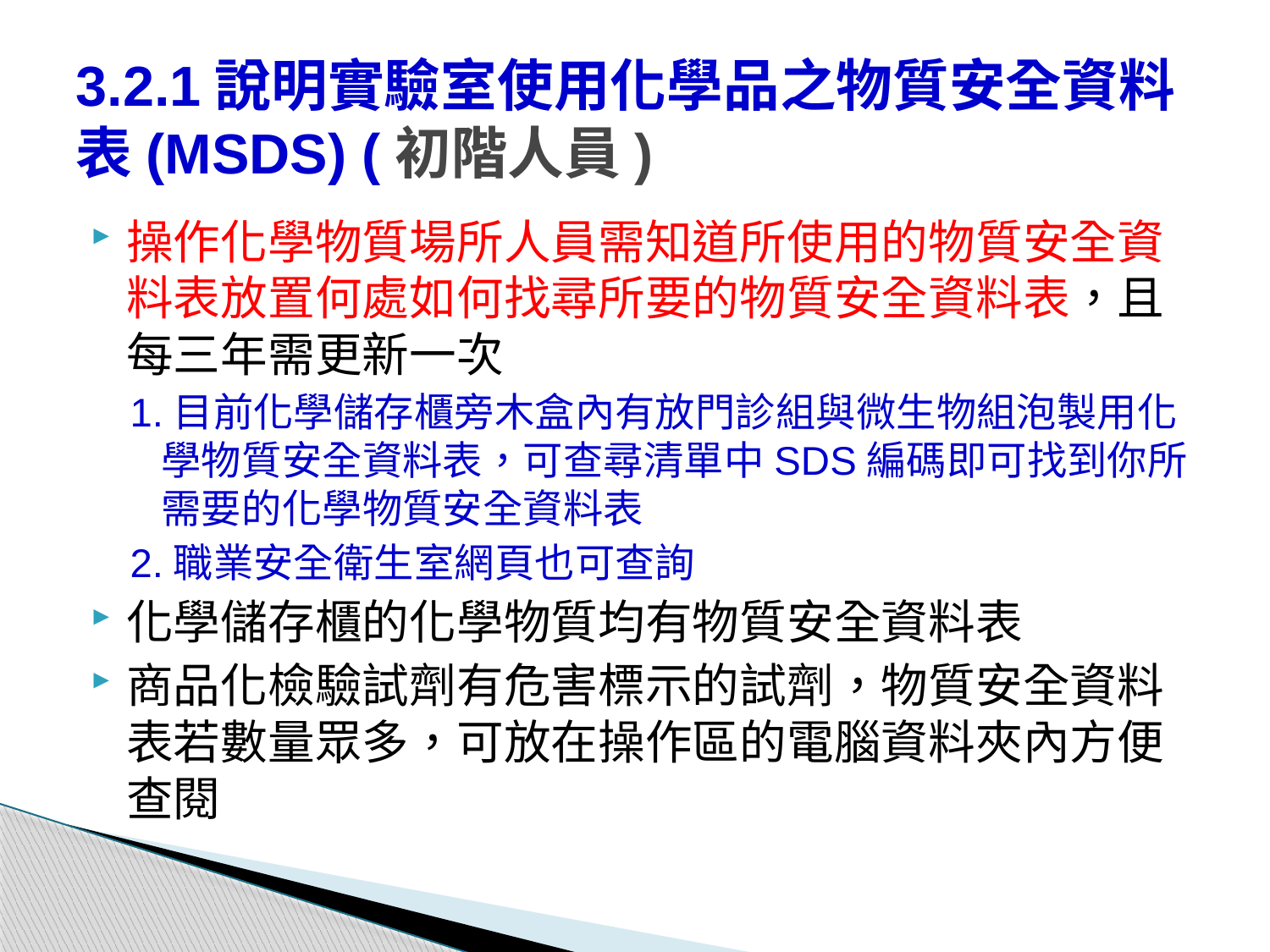

# 3.2.1說明實驗室使用化學品之物質安全資料表(MSDS) (初階人員)
操作化學物質場所人員需知道所使用的物質安全資料表放置何處如何找尋所要的物質安全資料表，且每三年需更新一次
1.目前化學儲存櫃旁木盒內有放門診組與微生物組泡製用化學物質安全資料表，可查尋清單中SDS編碼即可找到你所需要的化學物質安全資料表
2.職業安全衛生室網頁也可查詢
化學儲存櫃的化學物質均有物質安全資料表
商品化檢驗試劑有危害標示的試劑，物質安全資料表若數量眾多，可放在操作區的電腦資料夾內方便查閱